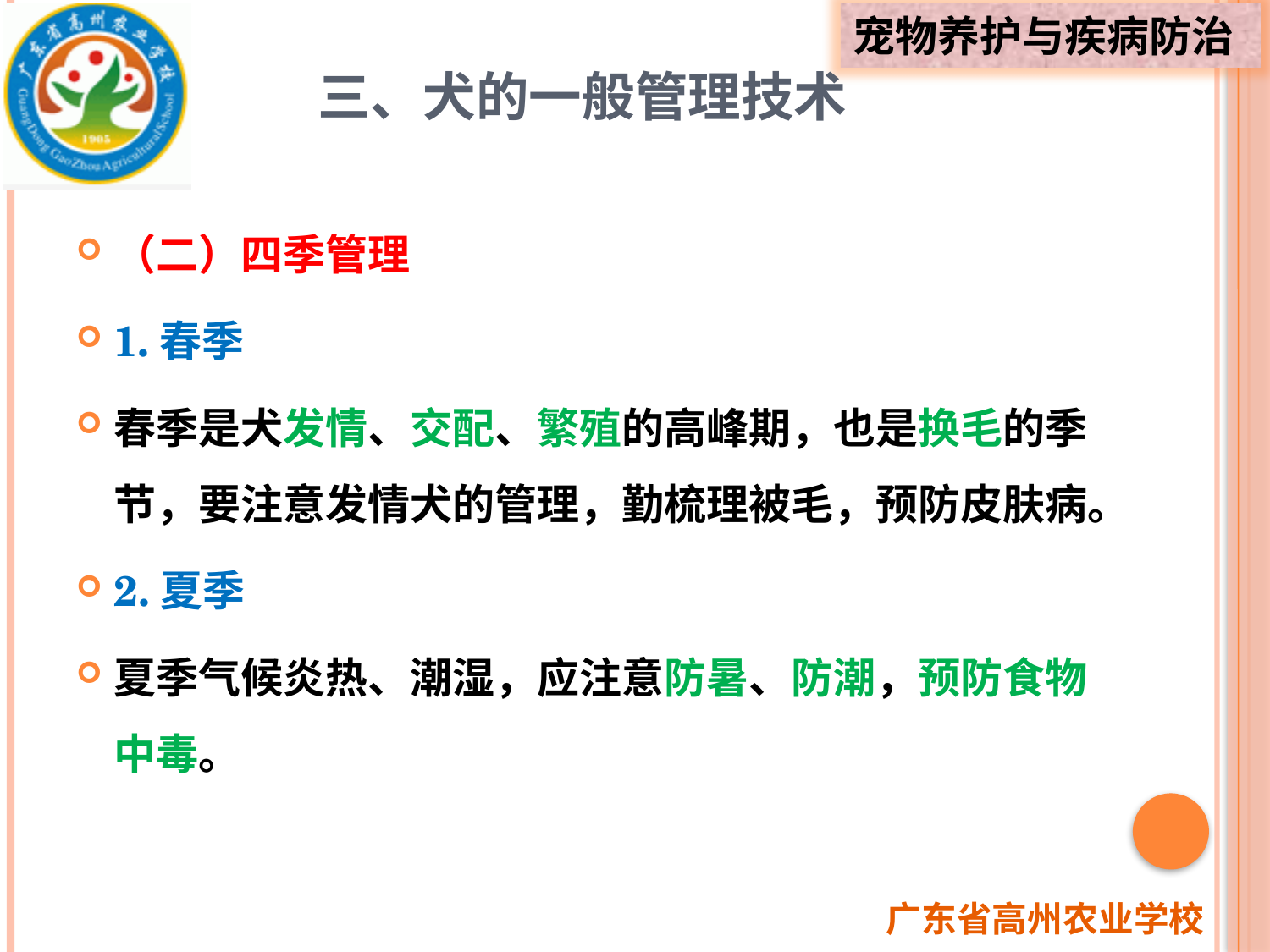

# 三、犬的一般管理技术
（二）四季管理
1.春季
春季是犬发情、交配、繁殖的高峰期，也是换毛的季节，要注意发情犬的管理，勤梳理被毛，预防皮肤病。
2.夏季
夏季气候炎热、潮湿，应注意防暑、防潮，预防食物中毒。